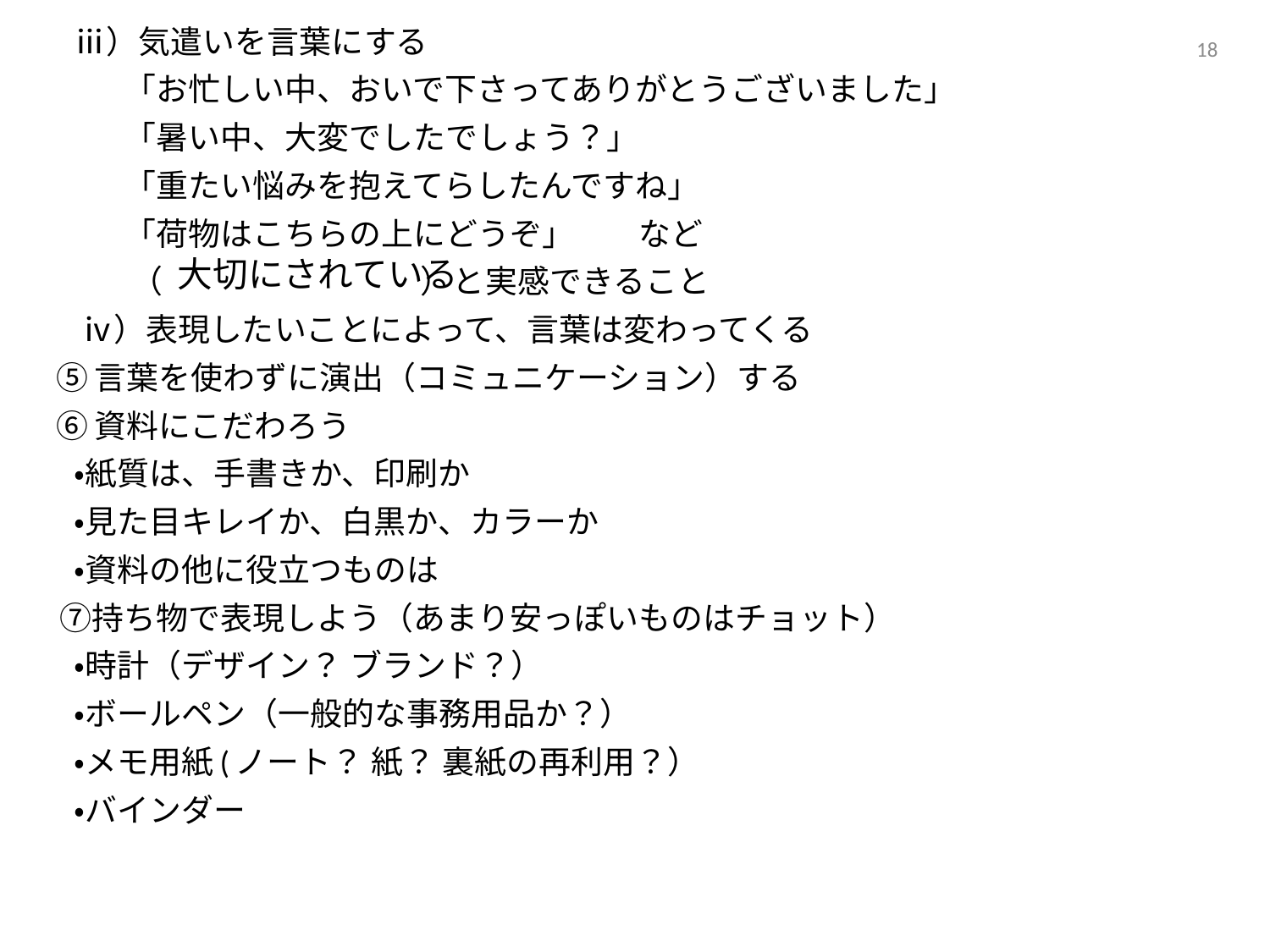

ⅲ）気遣いを言葉にする
　　　「お忙しい中、おいで下さってありがとうございました」
　　　「暑い中、大変でしたでしょう？」
　　　「重たい悩みを抱えてらしたんですね」
　　　「荷物はこちらの上にどうぞ」　　など
　　　 （　　　　　　　　）と実感できること
　   ⅳ）表現したいことによって、言葉は変わってくる
    ⑤言葉を使わずに演出（コミュニケーション）する
    ⑥資料にこだわろう
　  ・紙質は、手書きか、印刷か
　  ・見た目キレイか、白黒か、カラーか
　  ・資料の他に役立つものは
　⑦持ち物で表現しよう（あまり安っぽいものはチョット）
　  ・時計（デザイン？ ブランド？）
　  ・ボールペン（一般的な事務用品か？）
　  ・メモ用紙(ノート？ 紙？ 裏紙の再利用？）
　  ・バインダー

18
大切にされている